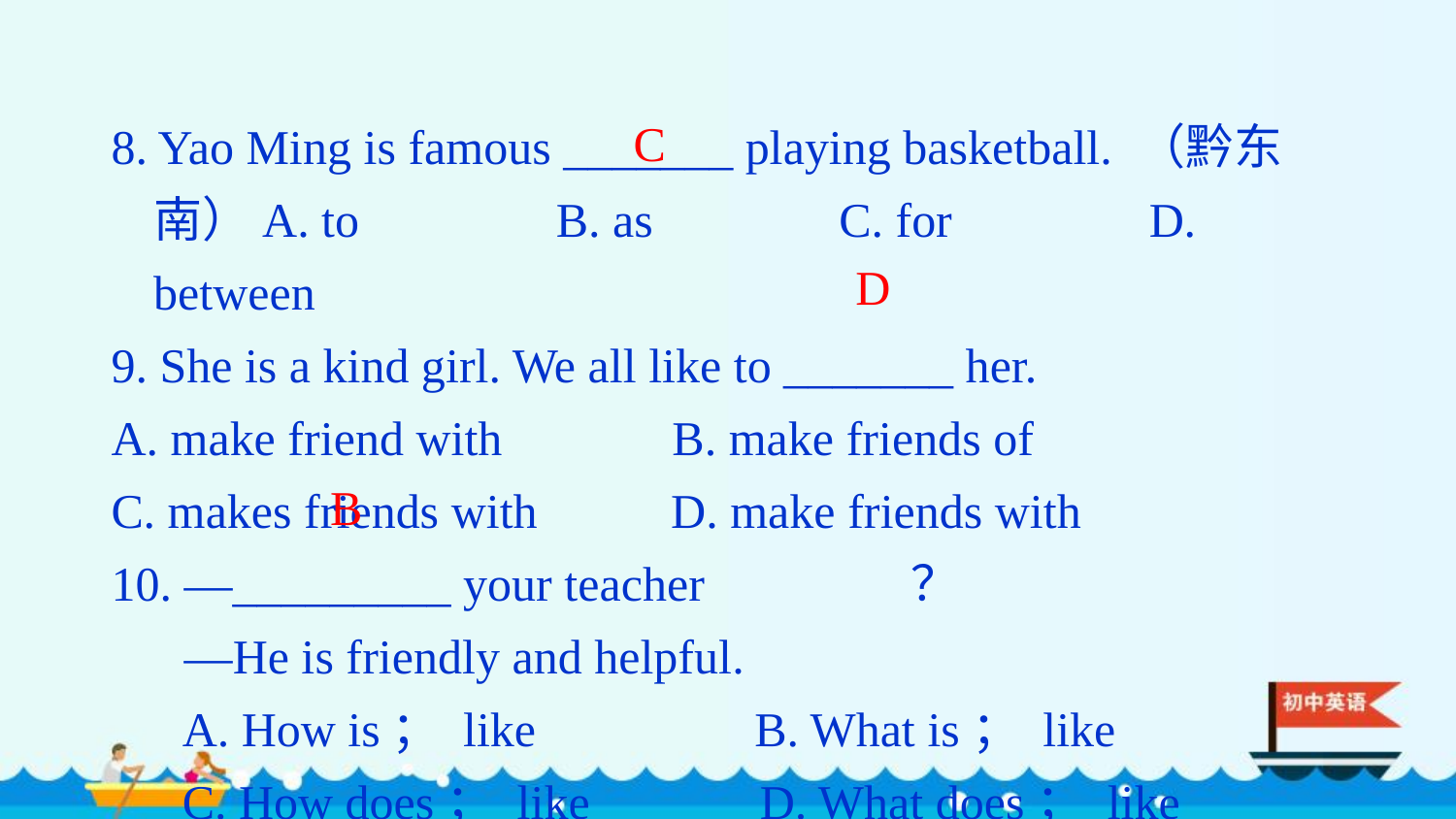

8. Yao Ming is famous _______ playing basketball. （黔东南）A. to　　       B. as　　      C. for　　       D. between
9. She is a kind girl. We all like to _______ her.
A. make friend with              B. make friends of
C. makes friends with           D. make friends with
10. —_________ your teacher　　　　？
      —He is friendly and helpful.
A. How is； like                  B. What is； like
C. How does； like              D. What does； like
C
D
B